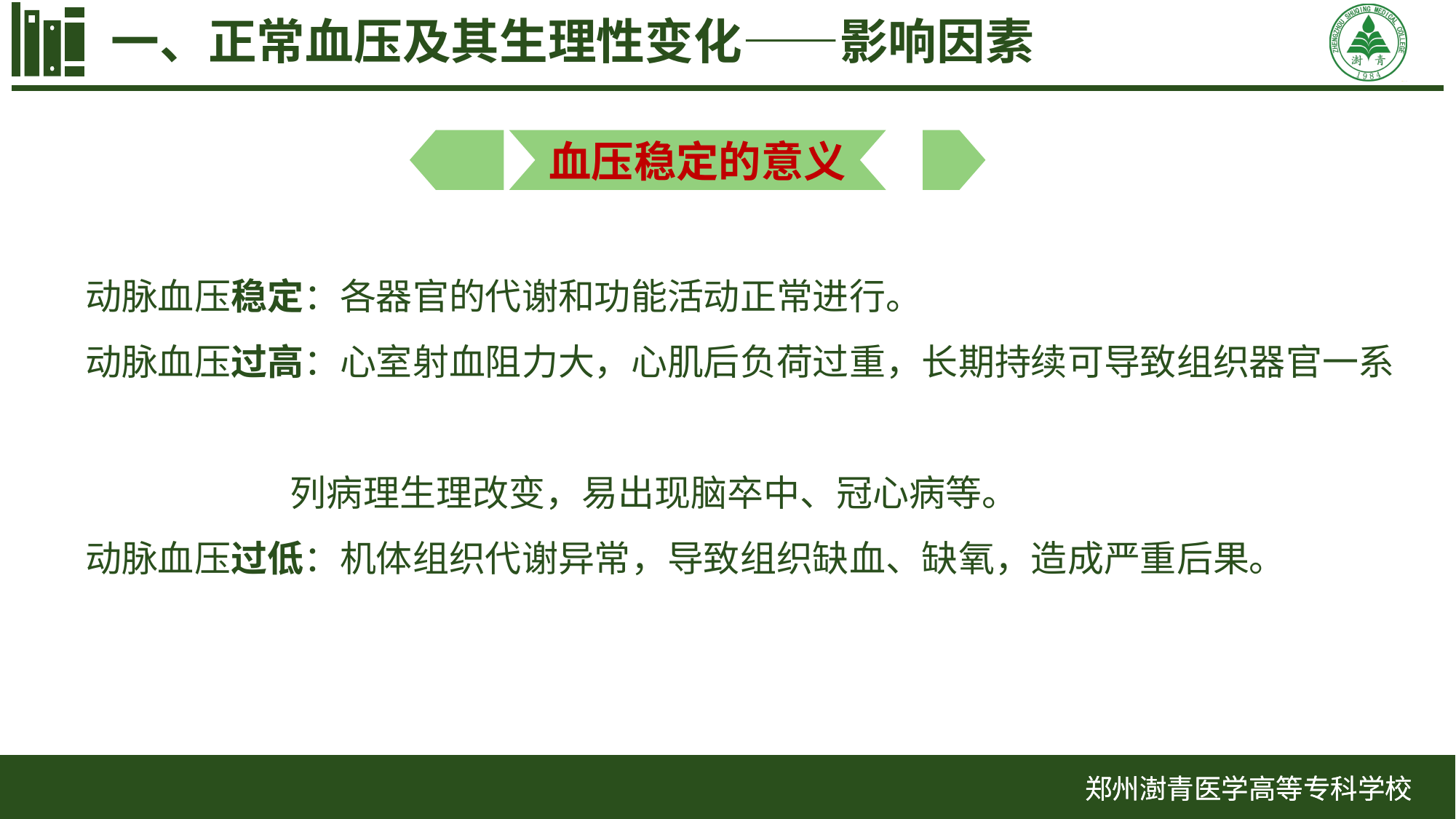

一、正常血压及其生理性变化——影响因素
血压稳定的意义
动脉血压稳定：各器官的代谢和功能活动正常进行。
动脉血压过高：心室射血阻力大，心肌后负荷过重，长期持续可导致组织器官一系
                        列病理生理改变，易出现脑卒中、冠心病等。
动脉血压过低：机体组织代谢异常，导致组织缺血、缺氧，造成严重后果。